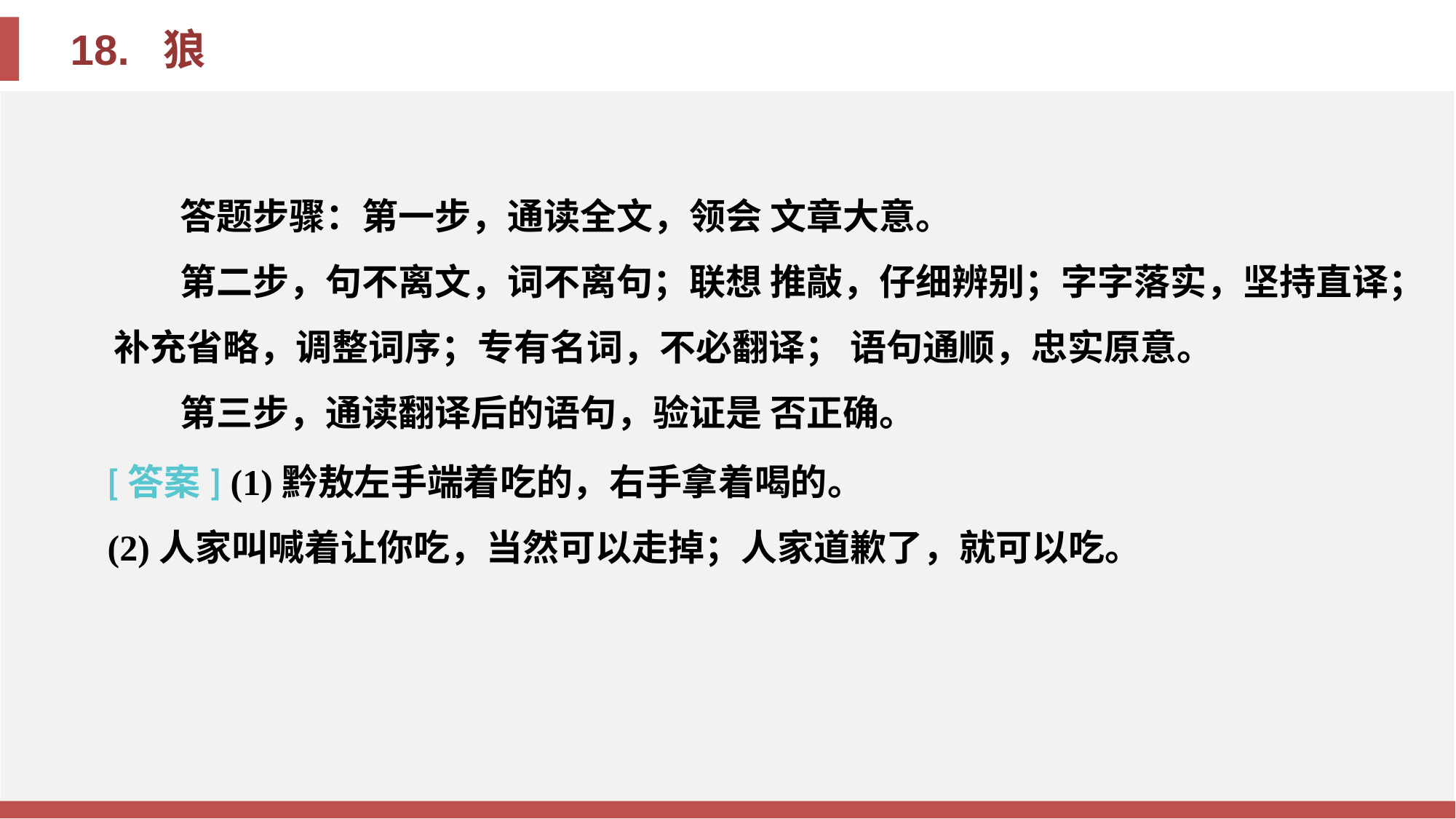

答题步骤：第一步，通读全文，领会 文章大意。
第二步，句不离文，词不离句；联想 推敲，仔细辨别；字字落实，坚持直译； 补充省略，调整词序；专有名词，不必翻译； 语句通顺，忠实原意。
第三步，通读翻译后的语句，验证是 否正确。
[答案] (1)黔敖左手端着吃的，右手拿着喝的。
(2)人家叫喊着让你吃，当然可以走掉；人家道歉了，就可以吃。